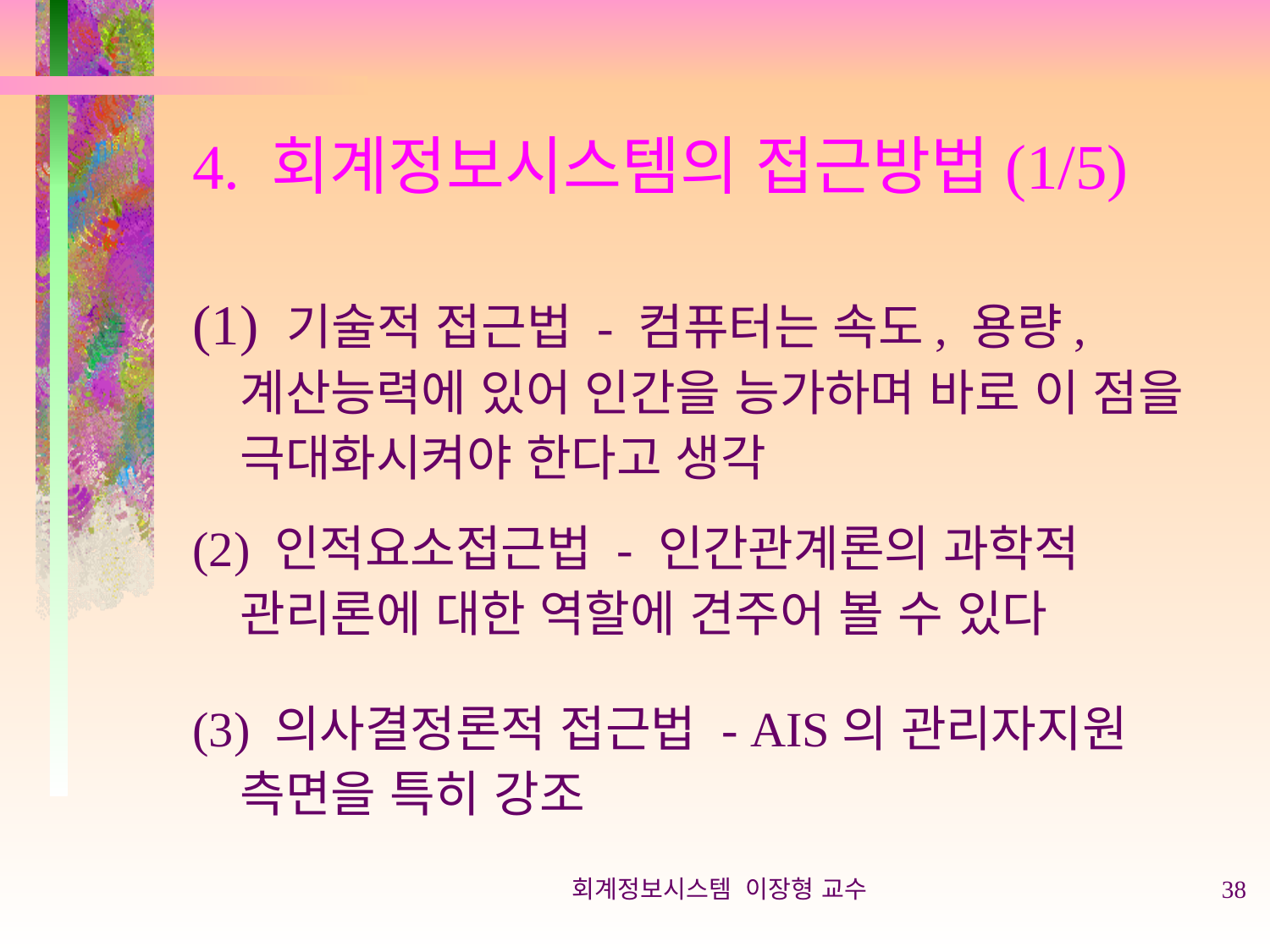

# 4. 회계정보시스템의 접근방법(1/5)
(1) 기술적 접근법 - 컴퓨터는 속도, 용량, 계산능력에 있어 인간을 능가하며 바로 이 점을 극대화시켜야 한다고 생각

(2) 인적요소접근법 - 인간관계론의 과학적 관리론에 대한 역할에 견주어 볼 수 있다

(3) 의사결정론적 접근법 - AIS의 관리자지원 측면을 특히 강조
회계정보시스템  이장형 교수
38